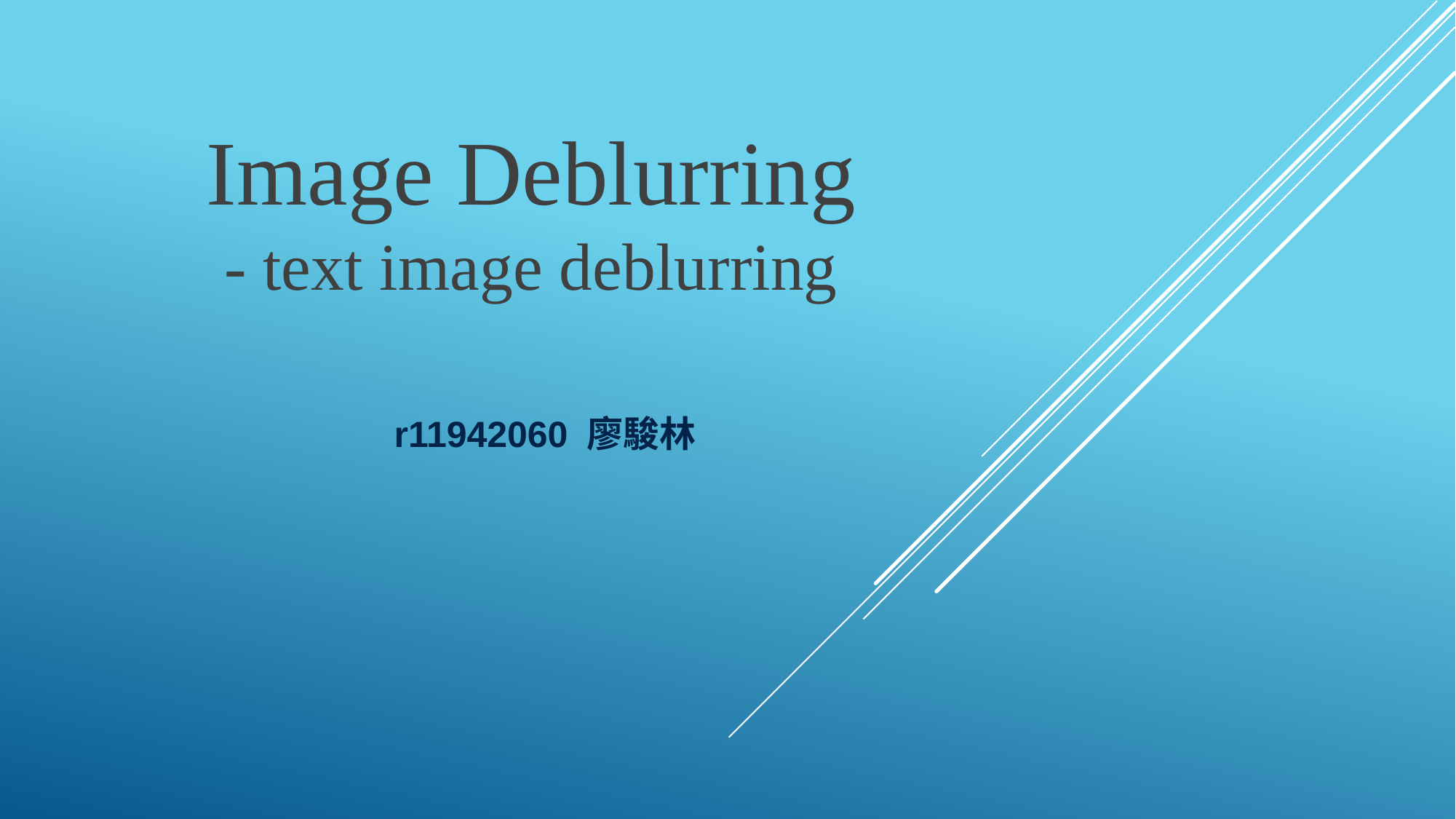

# Image Deblurring - text image deblurring
r11942060 廖駿林